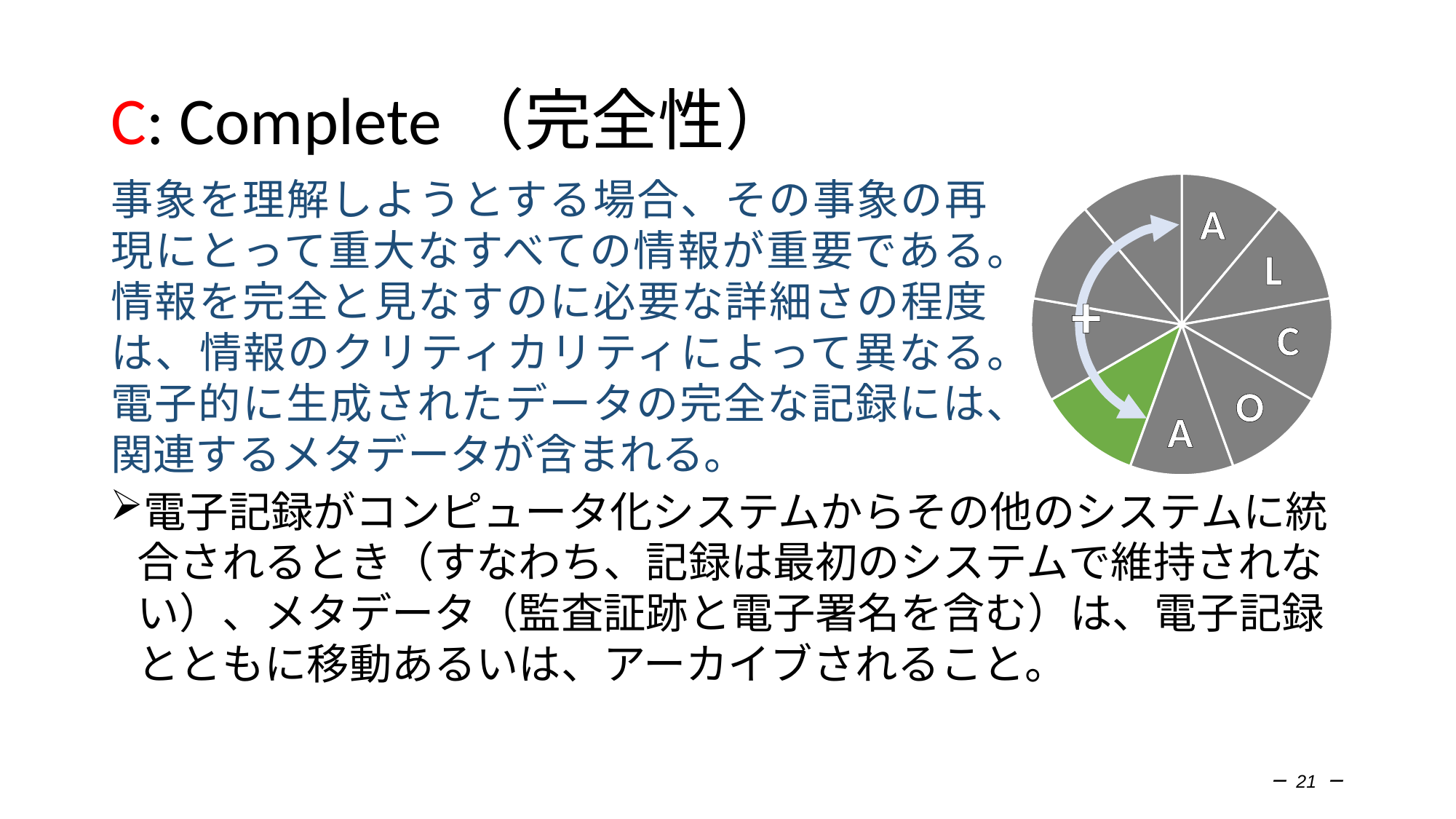

# C: Complete（完全性）

### Chart

| Category | 列1 |
|---|---|
| Attributable | 0.1111111111111111 |
| Legible | 0.1111111111111111 |
| Contemporaneous | 0.1111111111111111 |
| Original | 0.1111111111111111 |
| Accurate | 0.1111111111111111 |
| Complete | 0.1111111111111111 |
| Consistent | 0.1111111111111111 |
| Enduring | 0.1111111111111111 |
| Available | 0.1111111111111111 |
A

L
+
C
O
A
事象を理解しようとする場合、その事象の再現にとって重大なすべての情報が重要である。情報を完全と見なすのに必要な詳細さの程度は、情報のクリティカリティによって異なる。電子的に生成されたデータの完全な記録には、関連するメタデータが含まれる。
電子記録がコンピュータ化システムからその他のシステムに統合されるとき（すなわち、記録は最初のシステムで維持されない）、メタデータ（監査証跡と電子署名を含む）は、電子記録とともに移動あるいは、アーカイブされること。
－ 21 －